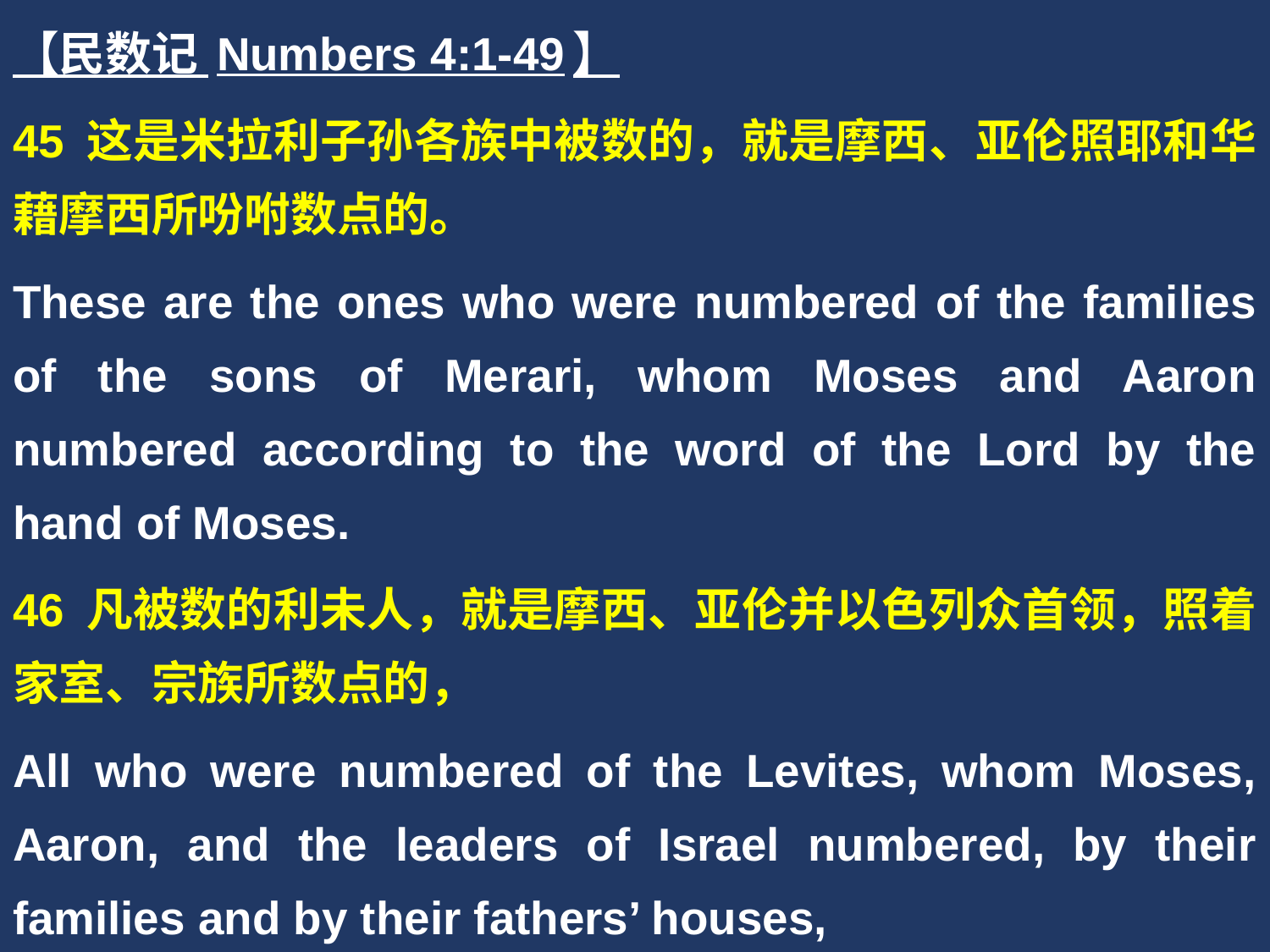

【民数记 Numbers 4:1-49】
45 这是米拉利子孙各族中被数的，就是摩西、亚伦照耶和华藉摩西所吩咐数点的。
These are the ones who were numbered of the families of the sons of Merari, whom Moses and Aaron numbered according to the word of the Lord by the hand of Moses.
46 凡被数的利未人，就是摩西、亚伦并以色列众首领，照着家室、宗族所数点的，
All who were numbered of the Levites, whom Moses, Aaron, and the leaders of Israel numbered, by their families and by their fathers’ houses,